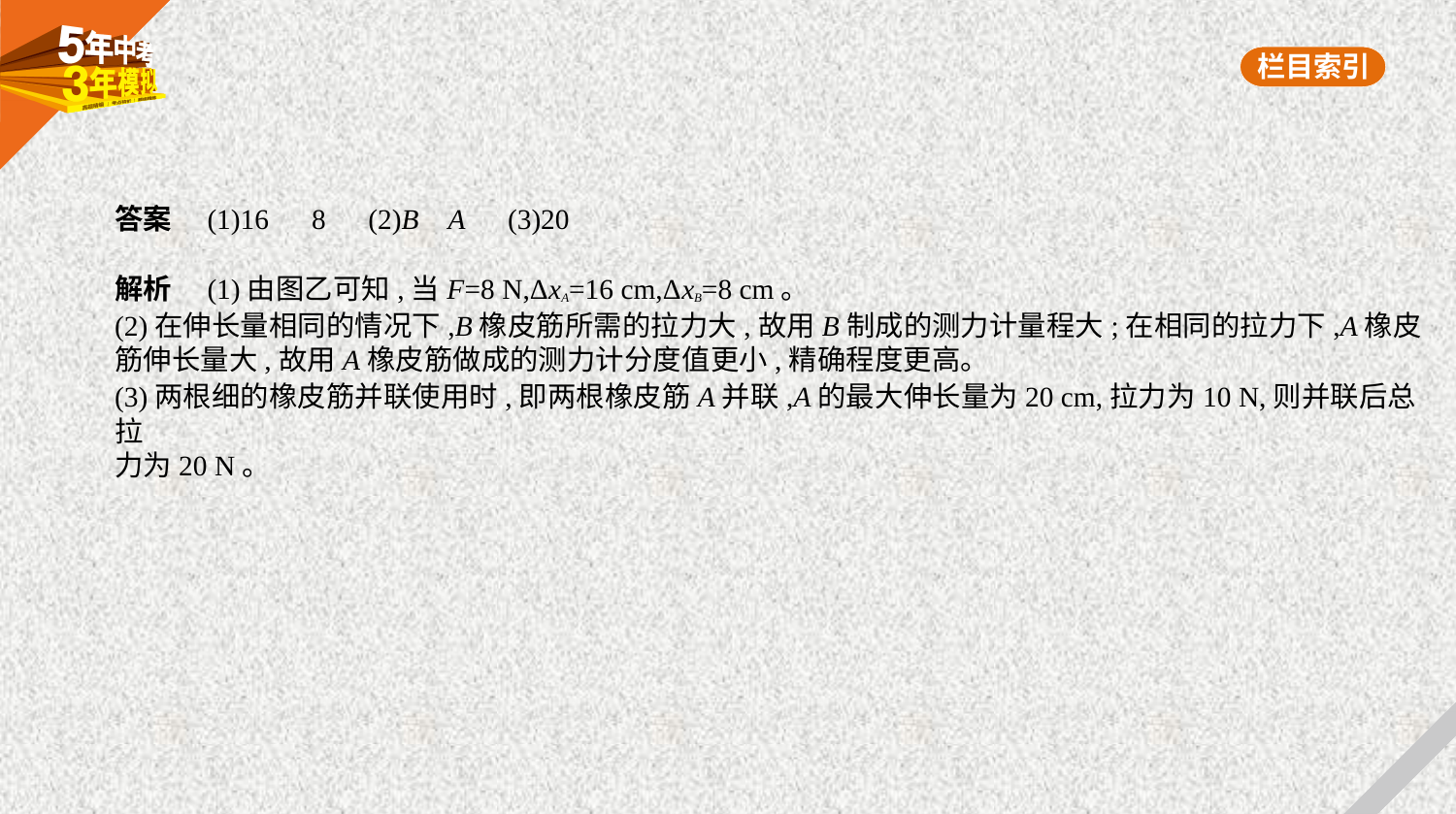

答案　(1)16　8　(2)B    A　(3)20
解析　(1)由图乙可知,当F=8 N,ΔxA=16 cm,ΔxB=8 cm。
(2)在伸长量相同的情况下,B橡皮筋所需的拉力大,故用B制成的测力计量程大;在相同的拉力下,A橡皮
筋伸长量大,故用A橡皮筋做成的测力计分度值更小,精确程度更高。
(3)两根细的橡皮筋并联使用时,即两根橡皮筋A并联,A的最大伸长量为20 cm,拉力为10 N,则并联后总拉
力为20 N。